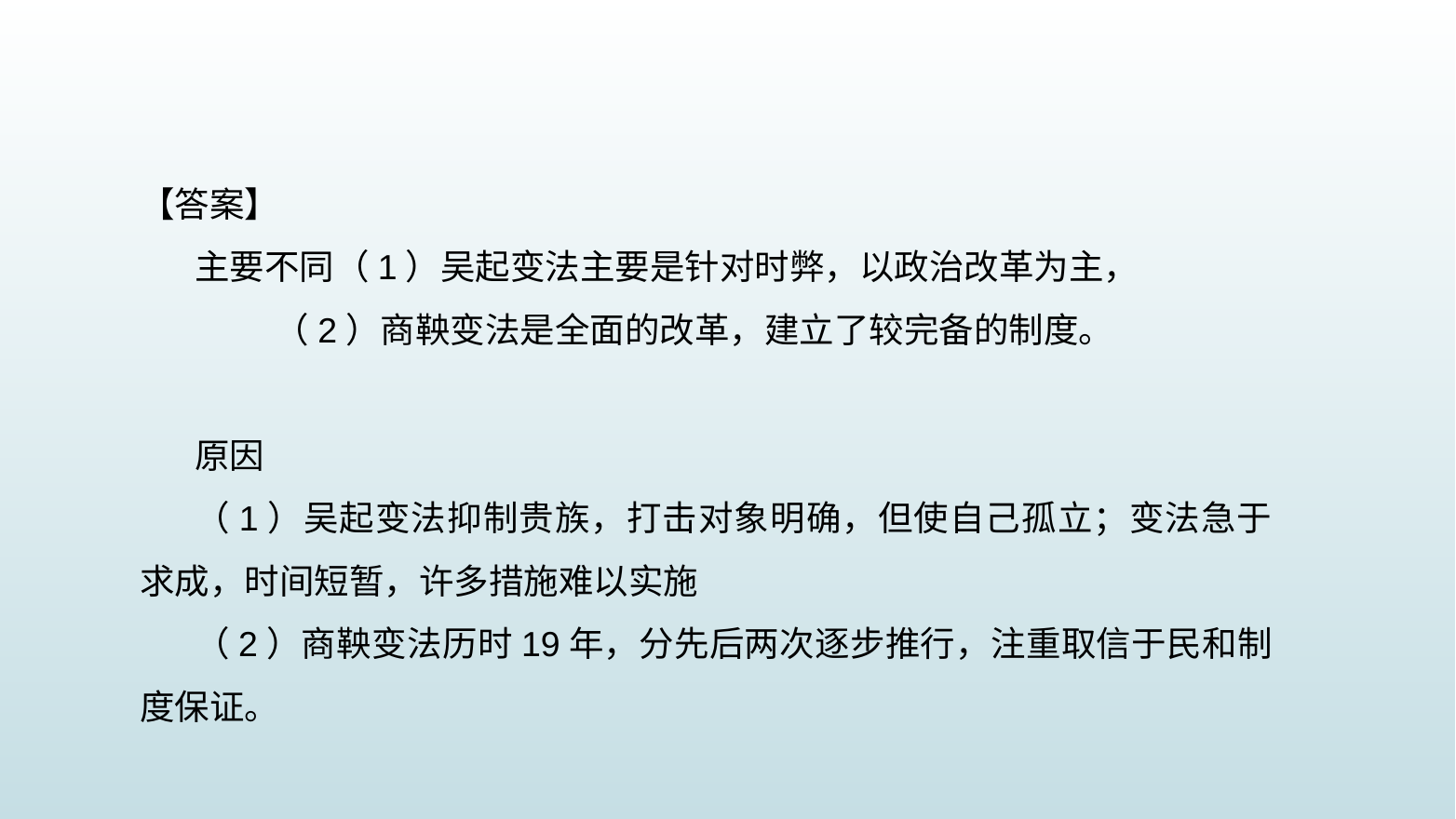

【答案】
主要不同（1）吴起变法主要是针对时弊，以政治改革为主，
         （2）商鞅变法是全面的改革，建立了较完备的制度。

原因
（1）吴起变法抑制贵族，打击对象明确，但使自己孤立；变法急于求成，时间短暂，许多措施难以实施
（2）商鞅变法历时19年，分先后两次逐步推行，注重取信于民和制度保证。